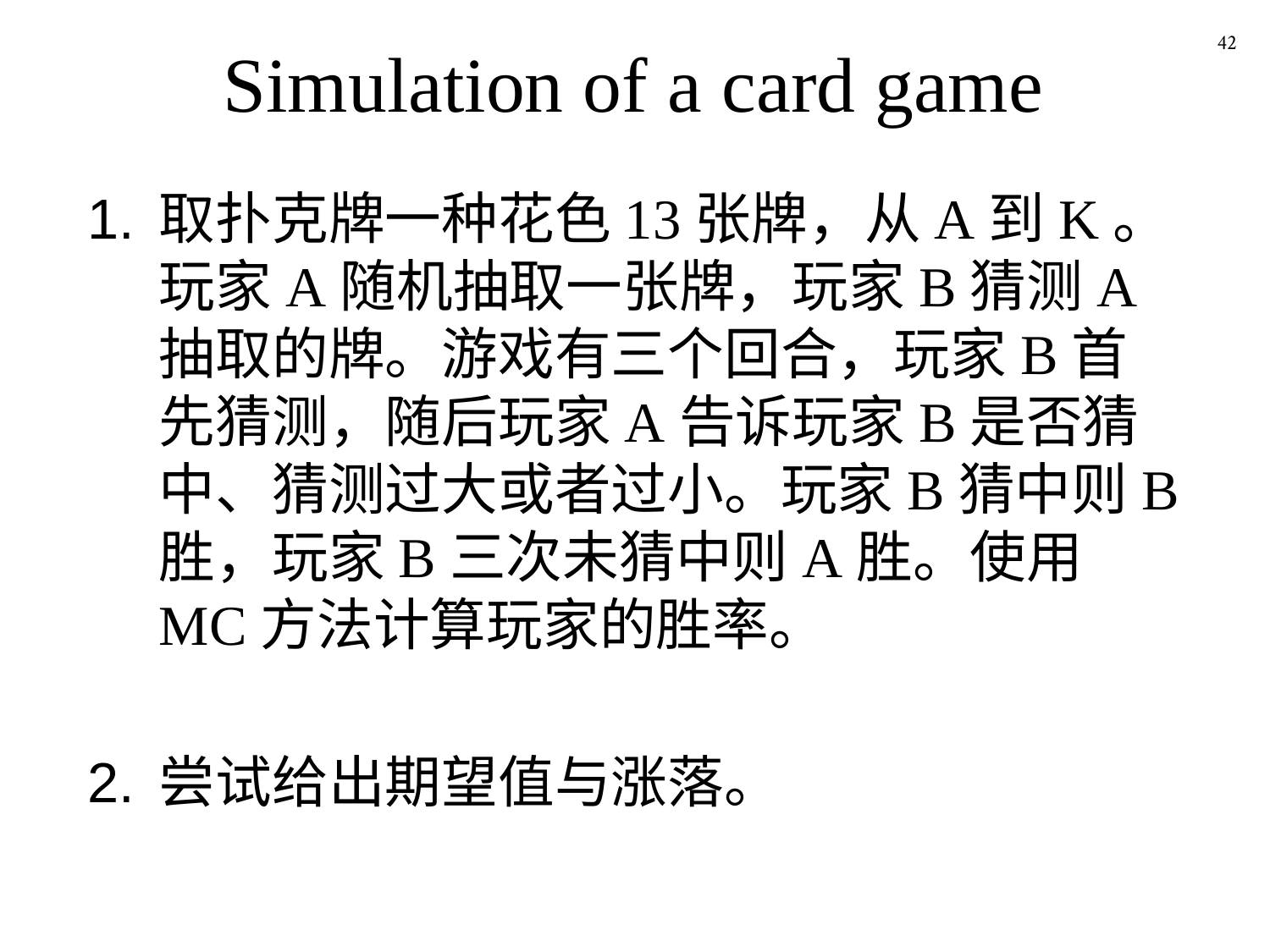

# Simulation of a card game
42
取扑克牌一种花色13张牌，从A到K。玩家A随机抽取一张牌，玩家B猜测A抽取的牌。游戏有三个回合，玩家B首先猜测，随后玩家A告诉玩家B是否猜中、猜测过大或者过小。玩家B猜中则B胜，玩家B三次未猜中则A胜。使用MC方法计算玩家的胜率。

尝试给出期望值与涨落。